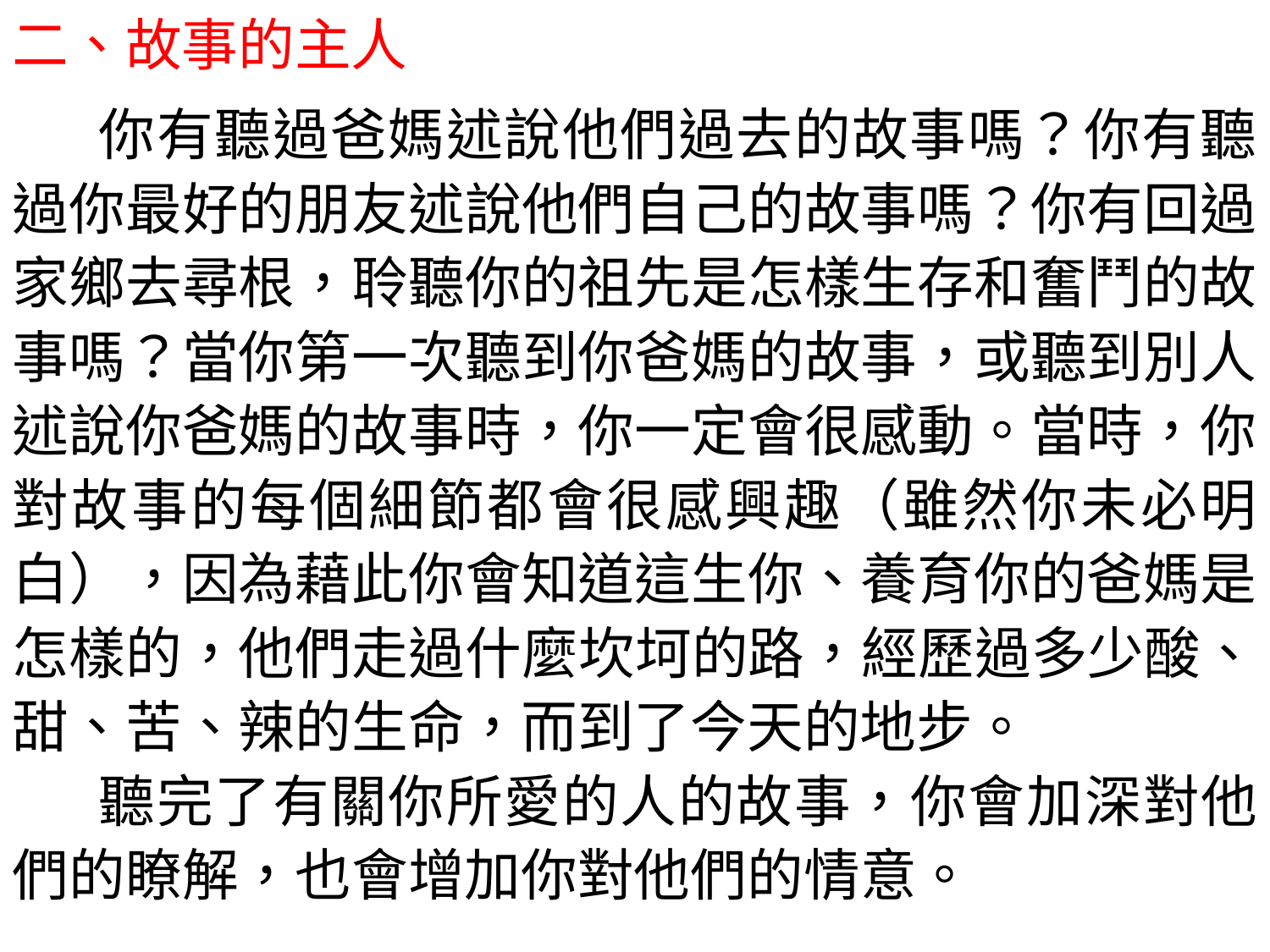

二、故事的主人
     你有聽過爸媽述說他們過去的故事嗎？你有聽過你最好的朋友述說他們自己的故事嗎？你有回過家鄉去尋根，聆聽你的祖先是怎樣生存和奮鬥的故事嗎？當你第一次聽到你爸媽的故事，或聽到別人述說你爸媽的故事時，你一定會很感動。當時，你對故事的每個細節都會很感興趣（雖然你未必明白），因為藉此你會知道這生你、養育你的爸媽是怎樣的，他們走過什麼坎坷的路，經歷過多少酸、甜、苦、辣的生命，而到了今天的地步。
     聽完了有關你所愛的人的故事，你會加深對他們的瞭解，也會增加你對他們的情意。